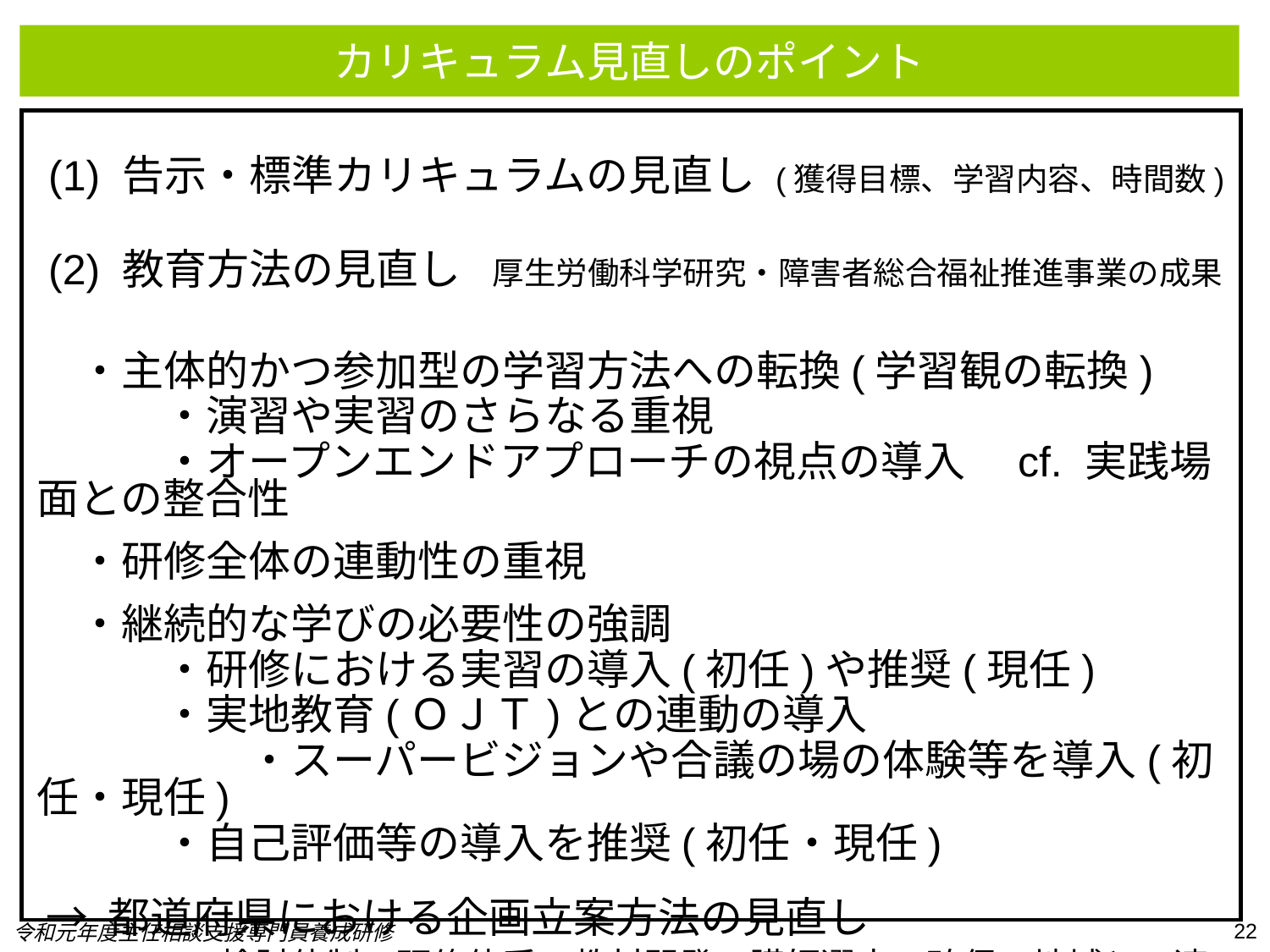

カリキュラム見直しのポイント

 (1) 告示・標準カリキュラムの見直し (獲得目標、学習内容、時間数)

 (2) 教育方法の見直し　厚生労働科学研究・障害者総合福祉推進事業の成果

　・主体的かつ参加型の学習方法への転換(学習観の転換)
　　　・演習や実習のさらなる重視
　　　・オープンエンドアプローチの視点の導入　cf. 実践場面との整合性

　・研修全体の連動性の重視

　・継続的な学びの必要性の強調
　　　・研修における実習の導入(初任)や推奨(現任)
　　　・実地教育(ＯＪＴ)との連動の導入
　　　　　・スーパービジョンや合議の場の体験等を導入(初任・現任)
　　　・自己評価等の導入を推奨(初任・現任)

 → 都道府県における企画立案方法の見直し
　　　・検討体制、研修体系、教材開発、講師選定・確保、地域との連動など
22
令和元年度主任相談支援専門員養成研修